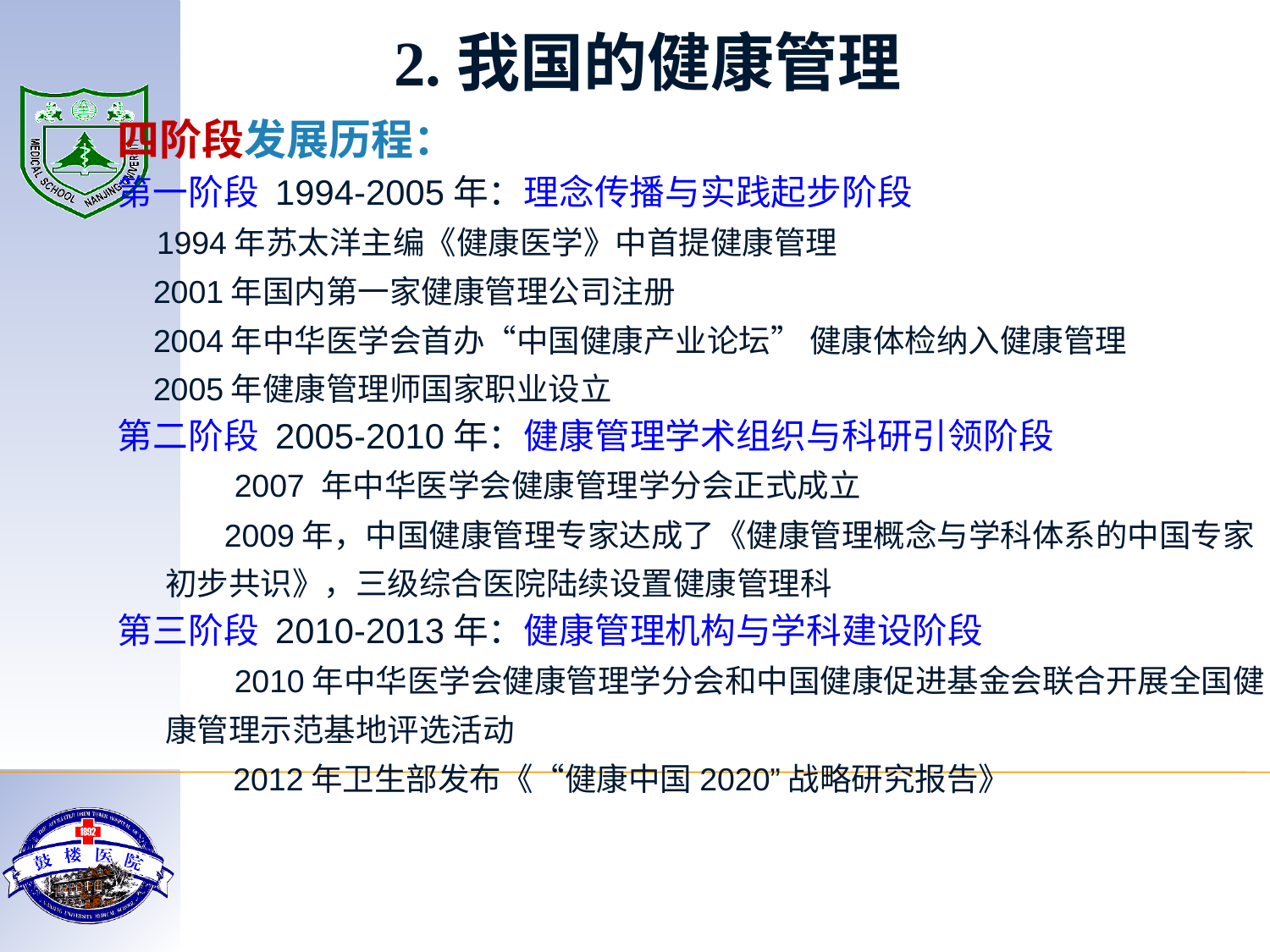

2.我国的健康管理
#
四阶段发展历程：
第一阶段 1994-2005年：理念传播与实践起步阶段
    1994年苏太洋主编《健康医学》中首提健康管理
    2001年国内第一家健康管理公司注册
    2004年中华医学会首办“中国健康产业论坛” 健康体检纳入健康管理
    2005年健康管理师国家职业设立
第二阶段 2005-2010年：健康管理学术组织与科研引领阶段
            2007 年中华医学会健康管理学分会正式成立
            2009年，中国健康管理专家达成了《健康管理概念与学科体系的中国专家初步共识》，三级综合医院陆续设置健康管理科
第三阶段 2010-2013年：健康管理机构与学科建设阶段
            2010年中华医学会健康管理学分会和中国健康促进基金会联合开展全国健康管理示范基地评选活动
             2012年卫生部发布《“健康中国2020”战略研究报告》